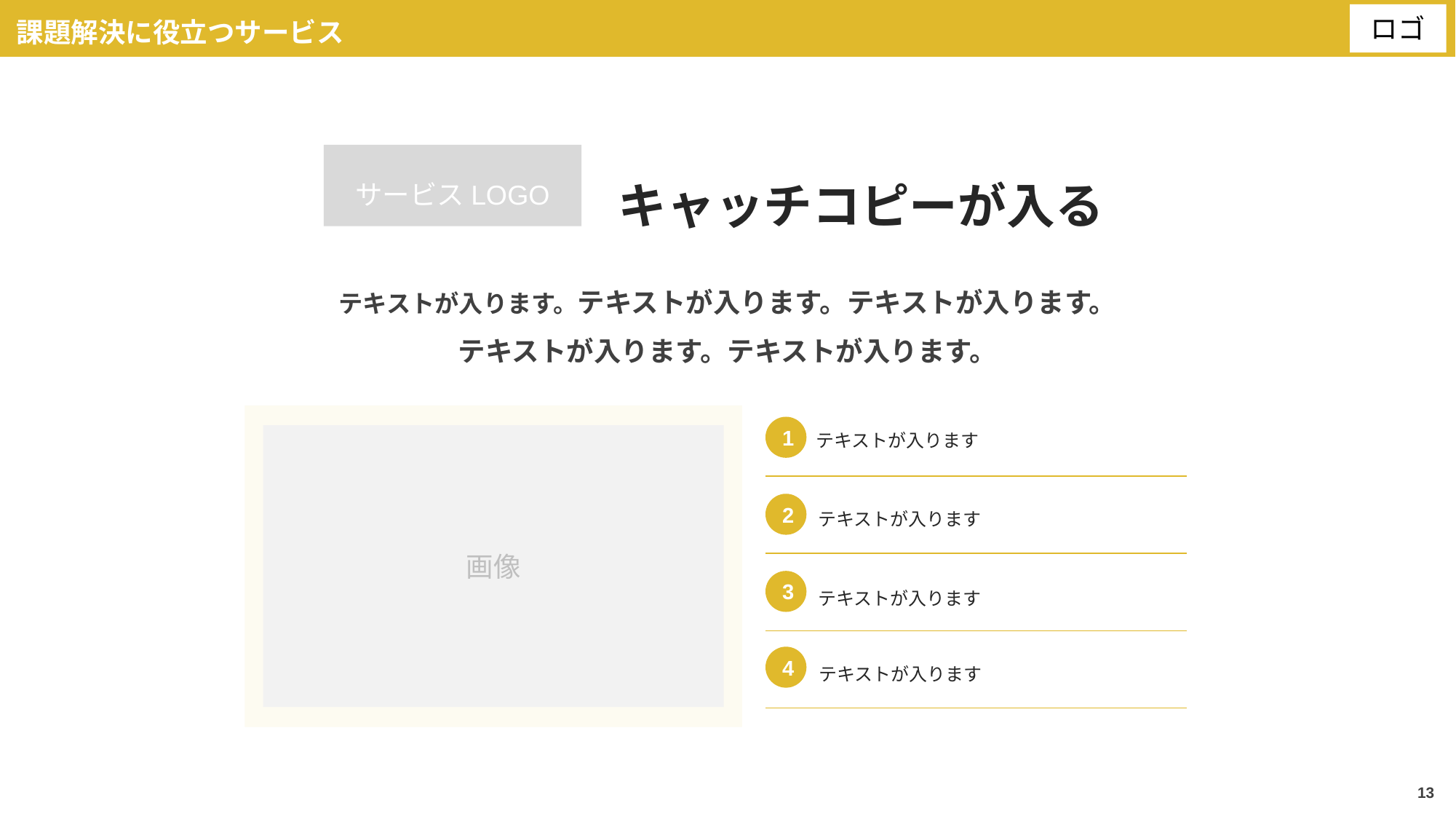

課題解決に役立つサービス
キャッチコピーが入る
サービスLOGO
テキストが入ります。テキストが入ります。テキストが入ります。
テキストが入ります。テキストが入ります。

テキストが入ります
1
画像
テキストが入ります
2
3
テキストが入ります
4
テキストが入ります
13